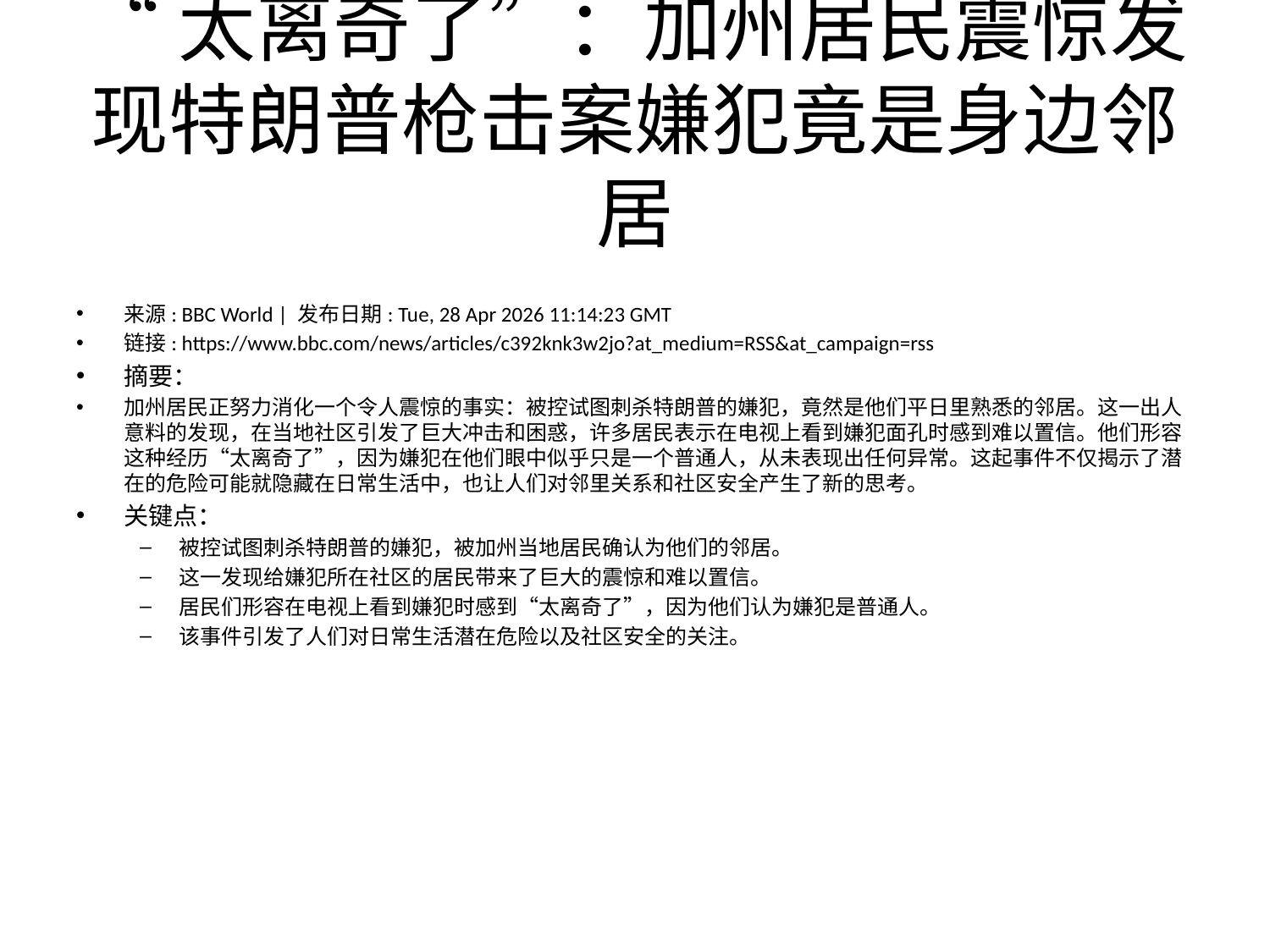

# “太离奇了”：加州居民震惊发现特朗普枪击案嫌犯竟是身边邻居

来源: BBC World | 发布日期: Tue, 28 Apr 2026 11:14:23 GMT
链接: https://www.bbc.com/news/articles/c392knk3w2jo?at_medium=RSS&at_campaign=rss
摘要：
加州居民正努力消化一个令人震惊的事实：被控试图刺杀特朗普的嫌犯，竟然是他们平日里熟悉的邻居。这一出人意料的发现，在当地社区引发了巨大冲击和困惑，许多居民表示在电视上看到嫌犯面孔时感到难以置信。他们形容这种经历“太离奇了”，因为嫌犯在他们眼中似乎只是一个普通人，从未表现出任何异常。这起事件不仅揭示了潜在的危险可能就隐藏在日常生活中，也让人们对邻里关系和社区安全产生了新的思考。
关键点：
被控试图刺杀特朗普的嫌犯，被加州当地居民确认为他们的邻居。
这一发现给嫌犯所在社区的居民带来了巨大的震惊和难以置信。
居民们形容在电视上看到嫌犯时感到“太离奇了”，因为他们认为嫌犯是普通人。
该事件引发了人们对日常生活潜在危险以及社区安全的关注。